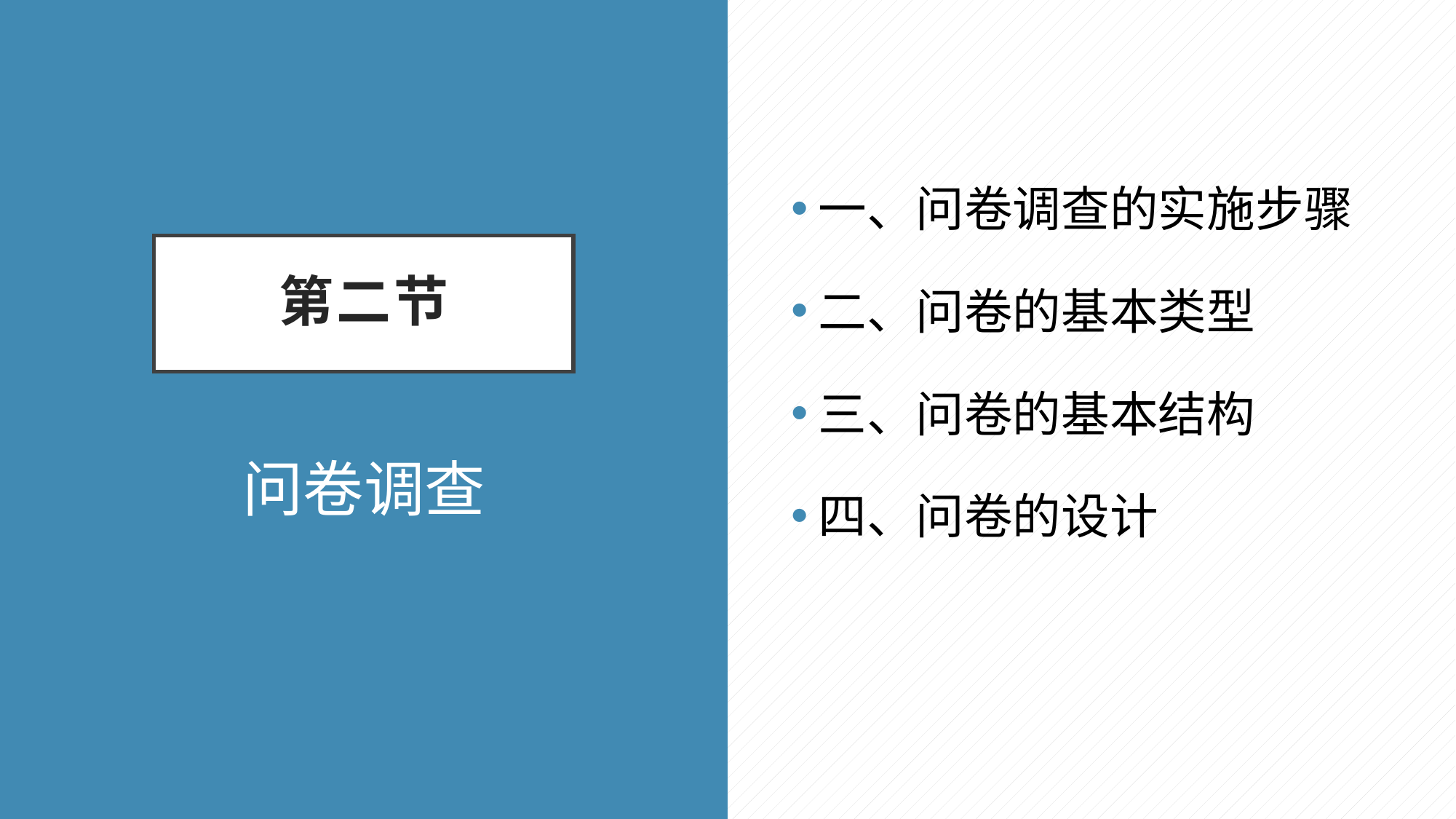

一、问卷调查的实施步骤
二、问卷的基本类型
三、问卷的基本结构
四、问卷的设计
# 第二节
问卷调查